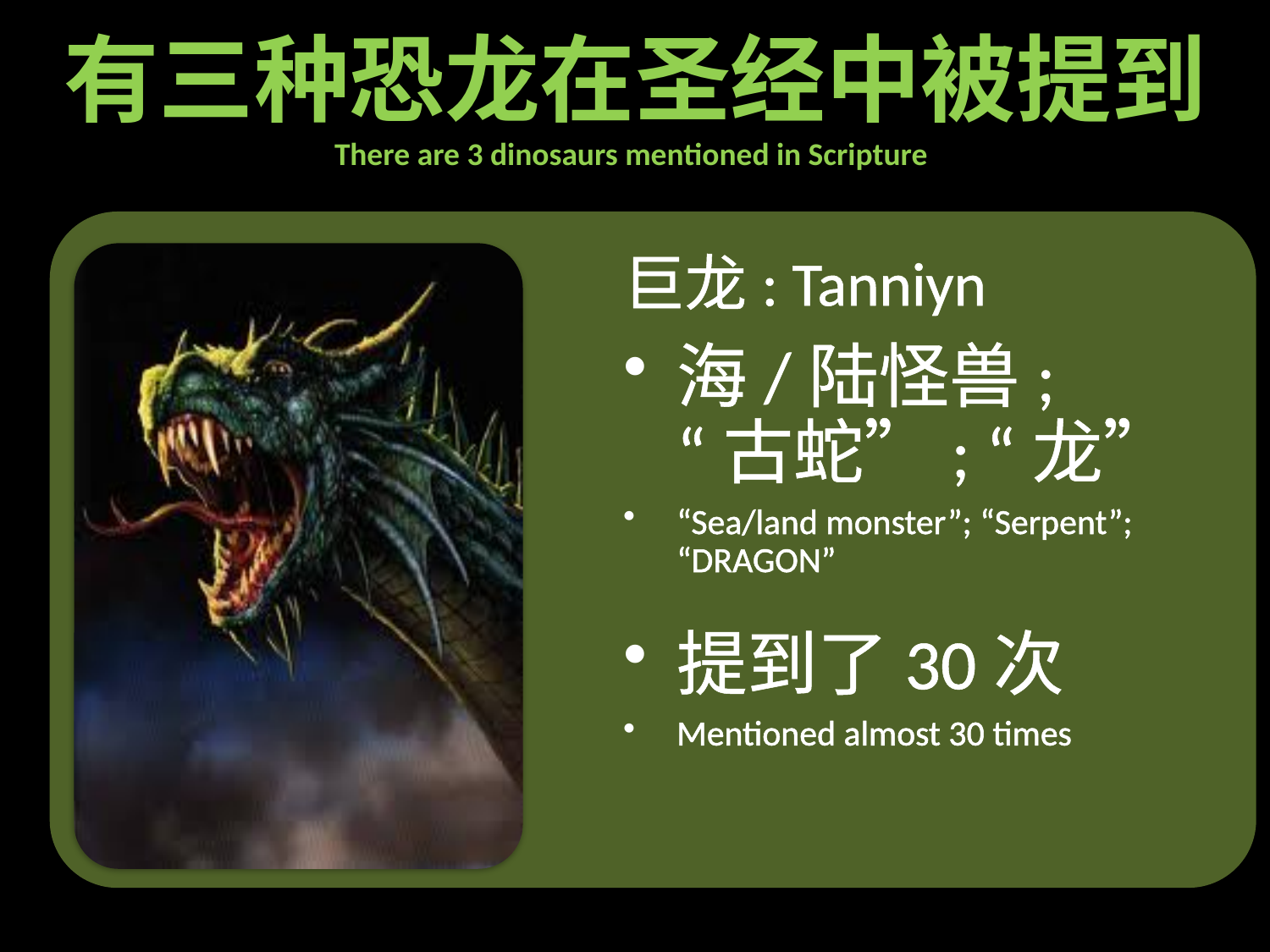

有三种恐龙在圣经中被提到
There are 3 dinosaurs mentioned in Scripture
巨龙: Tanniyn
海/陆怪兽;           “古蛇”; “龙”
“Sea/land monster”; “Serpent”; “DRAGON”

提到了30次
Mentioned almost 30 times